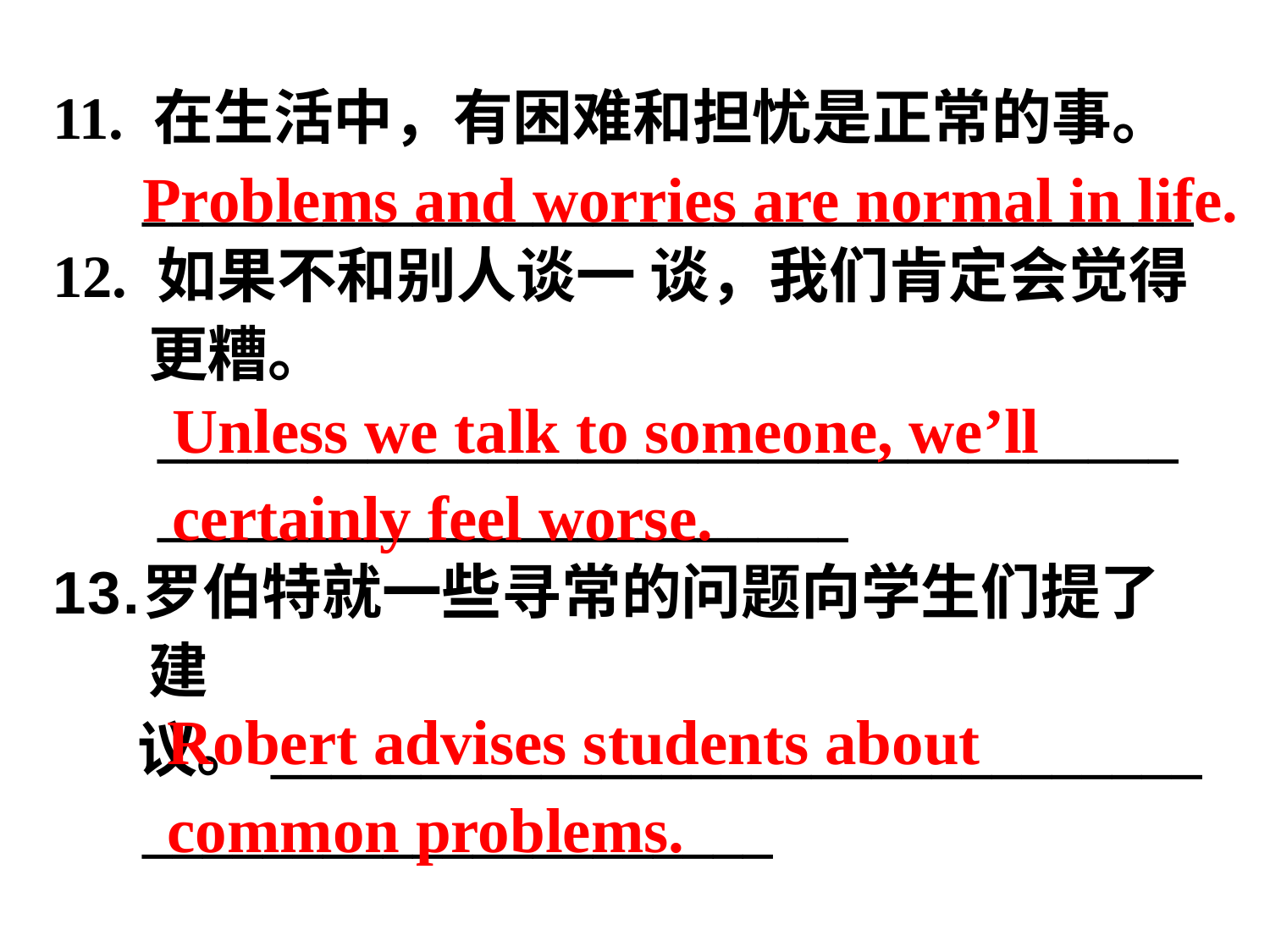

11. 在生活中，有困难和担忧是正常的事。
      ___________________________________
12. 如果不和别人谈一 谈，我们肯定会觉得
      更糟。
       __________________________________
       _______________________
罗伯特就一些寻常的问题向学生们提了
      建议。_______________________________
      _____________________
Problems and worries are normal in life.
Unless we talk to someone, we’ll certainly feel worse.
Robert advises students about common problems.